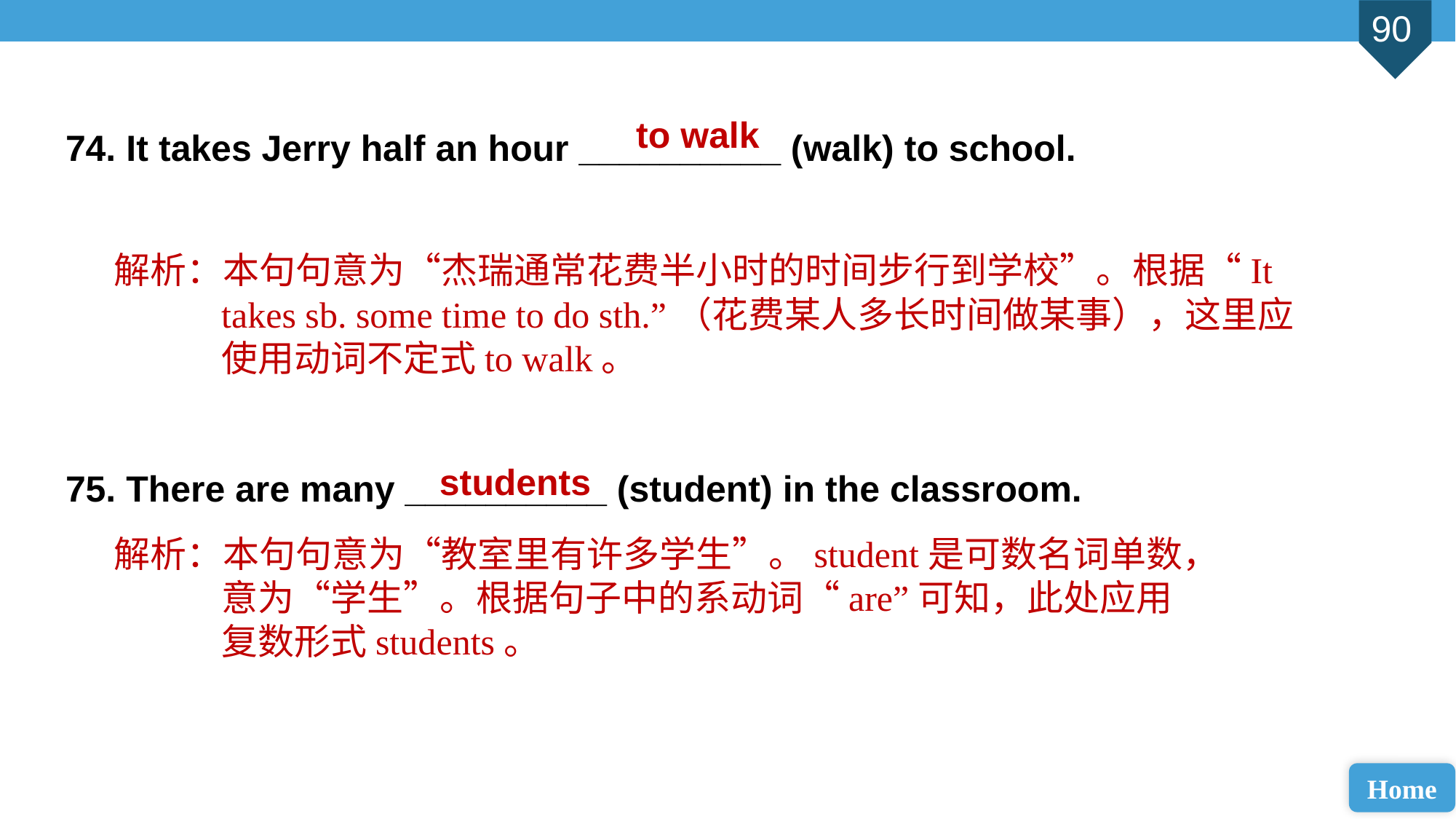

74. It takes Jerry half an hour __________ (walk) to school.

75. There are many __________ (student) in the classroom.
to walk
解析：本句句意为“杰瑞通常花费半小时的时间步行到学校”。根据“It takes sb. some time to do sth.”（花费某人多长时间做某事），这里应使用动词不定式to walk。
students
解析：本句句意为“教室里有许多学生”。student是可数名词单数，意为“学生”。根据句子中的系动词“are”可知，此处应用复数形式students。